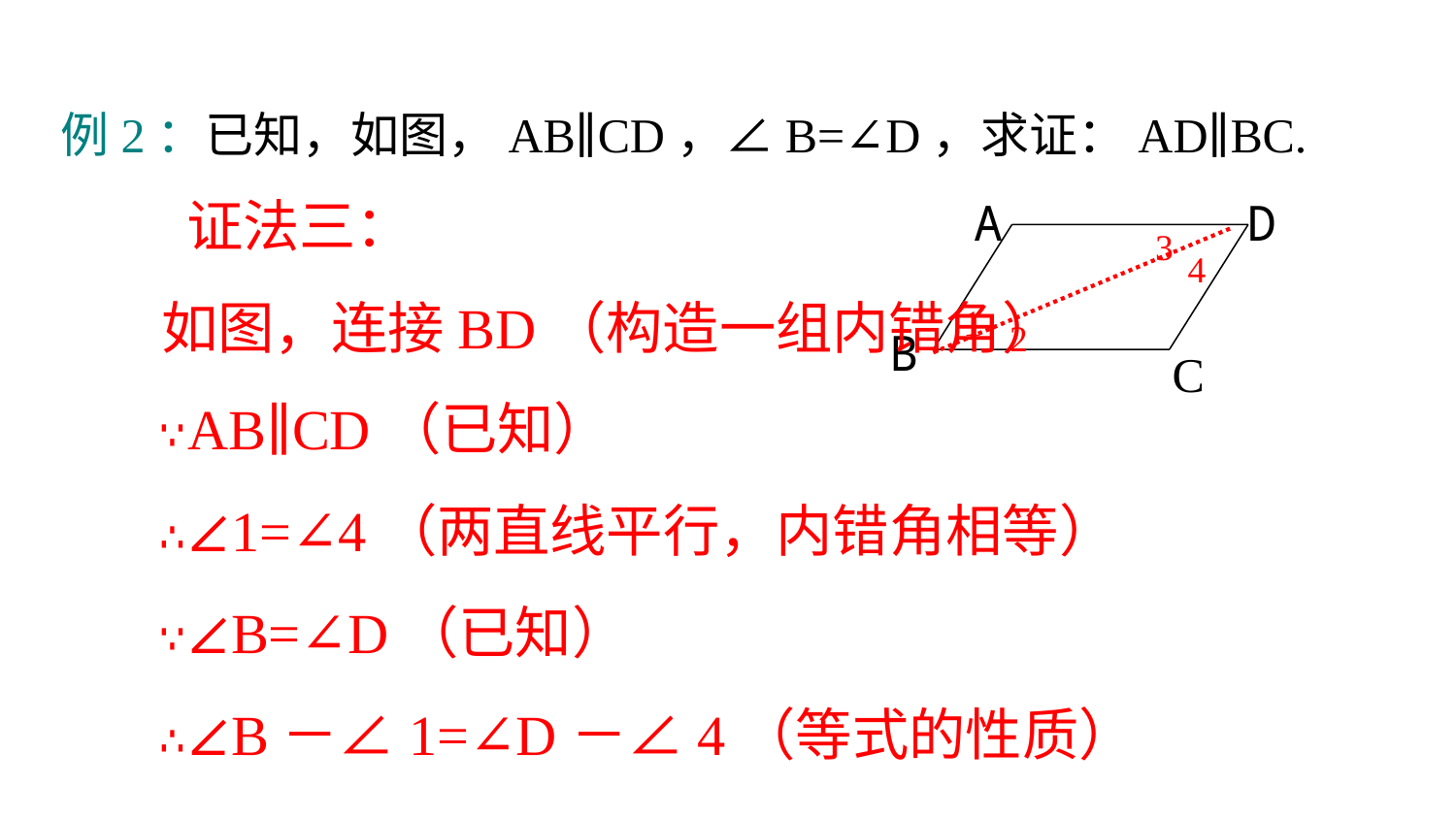

例2：已知，如图，AB∥CD，∠B=∠D，求证：AD∥BC.
         证法三：
       如图，连接BD（构造一组内错角）
       ∵AB∥CD（已知）
       ∴∠1=∠4（两直线平行，内错角相等）
       ∵∠B=∠D（已知）
       ∴∠B－∠1=∠D－∠4（等式的性质）
       ∴∠2=∠3
       ∴AD∥BC（内错角相等，两直线平行）
A
D

C
3
4
1
2
B